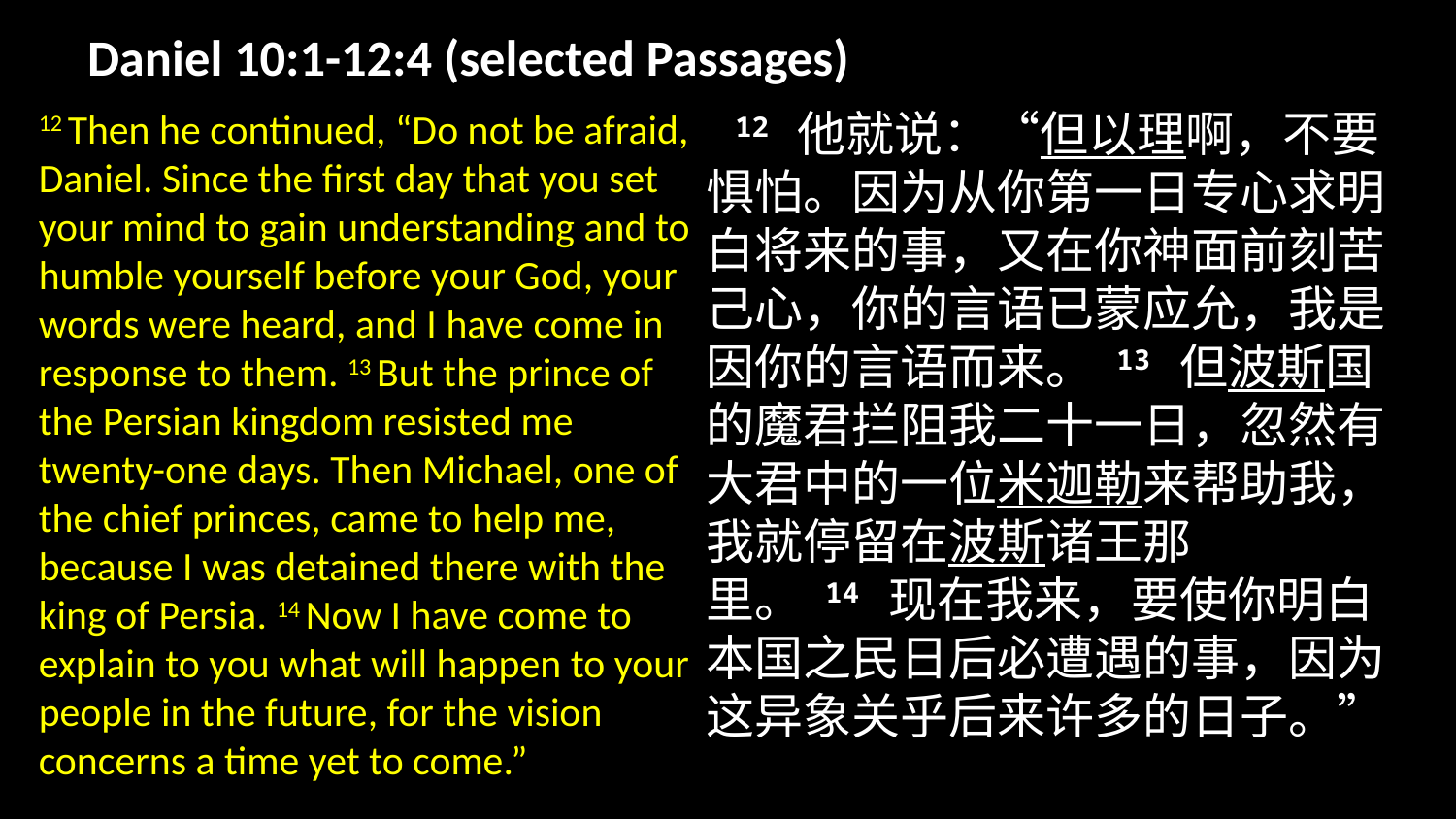

# Daniel 10:1-12:4 (selected Passages)
12 Then he continued, “Do not be afraid, Daniel. Since the first day that you set your mind to gain understanding and to humble yourself before your God, your words were heard, and I have come in response to them. 13 But the prince of the Persian kingdom resisted me twenty-one days. Then Michael, one of the chief princes, came to help me, because I was detained there with the king of Persia. 14 Now I have come to explain to you what will happen to your people in the future, for the vision concerns a time yet to come.”

 12 他就说：“但以理啊，不要惧怕。因为从你第一日专心求明白将来的事，又在你神面前刻苦己心，你的言语已蒙应允，我是因你的言语而来。 13 但波斯国的魔君拦阻我二十一日，忽然有大君中的一位米迦勒来帮助我，我就停留在波斯诸王那里。 14 现在我来，要使你明白本国之民日后必遭遇的事，因为这异象关乎后来许多的日子。”